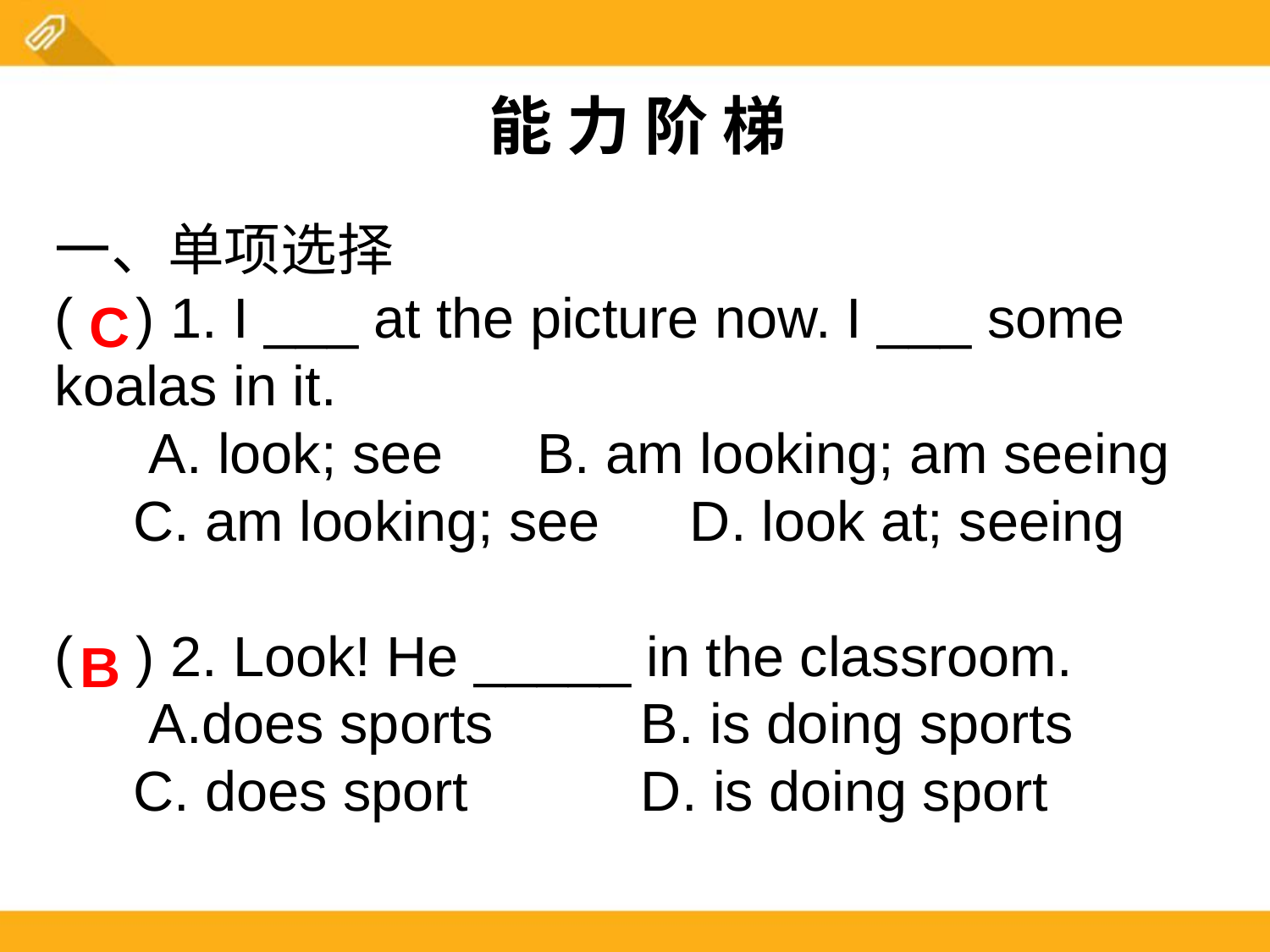

能 力 阶 梯
一、单项选择
(    ) 1. I ___ at the picture now. I ___ some koalas in it.
      A. look; see      B. am looking; am seeing
     C. am looking; see 	D. look at; seeing

(    ) 2. Look! He _____ in the classroom.
      A.does sports	     B. is doing sports
     C. does sport	     D. is doing sport
C
B